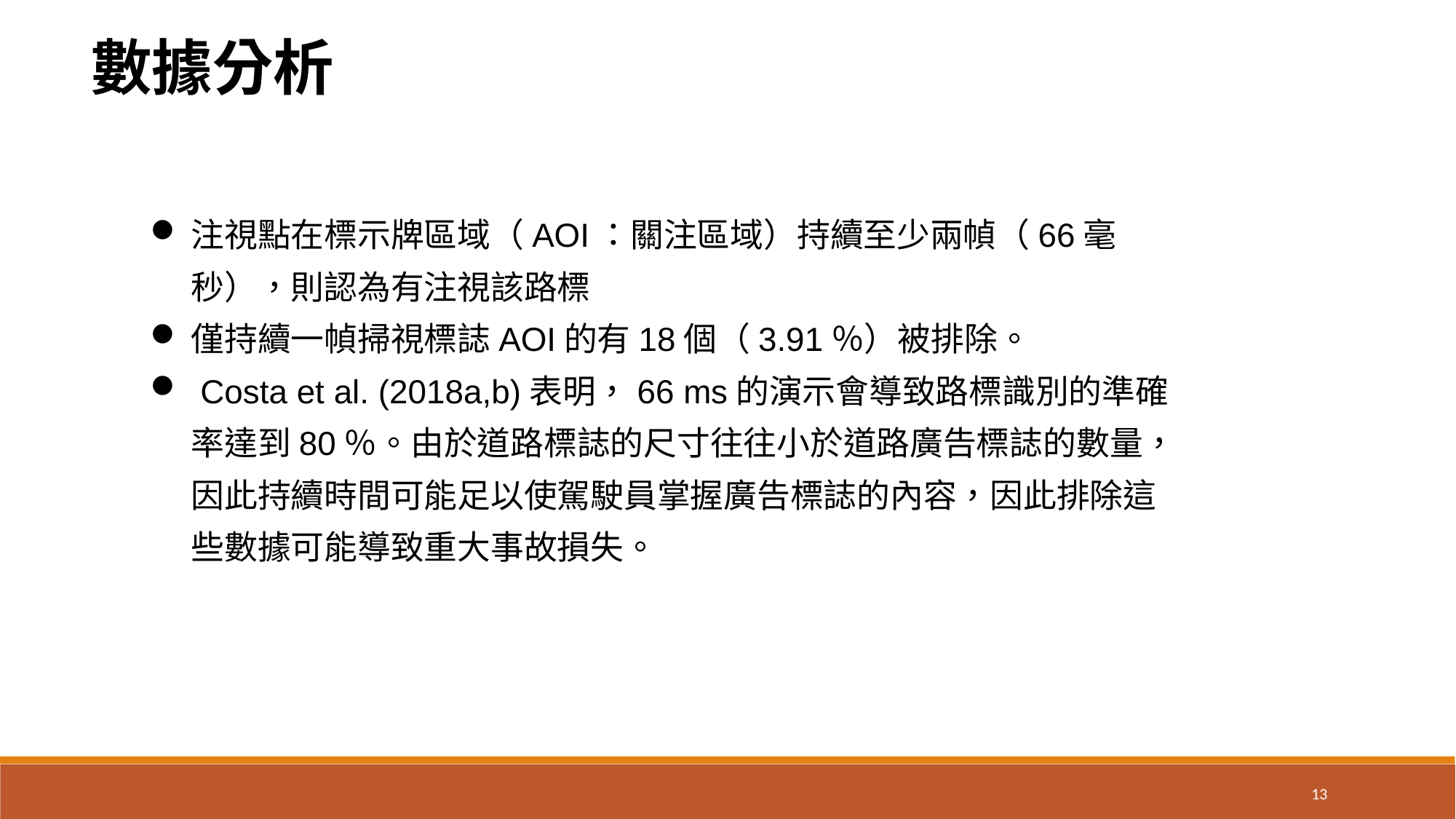

數據分析
注視點在標示牌區域（AOI：關注區域）持續至少兩幀（66毫秒），則認為有注視該路標
僅持續一幀掃視標誌AOI的有18個（3.91％）被排除。
 Costa et al. (2018a,b)表明，66 ms的演示會導致路標識別的準確率達到80％。由於道路標誌的尺寸往往小於道路廣告標誌的數量，因此持續時間可能足以使駕駛員掌握廣告標誌的內容，因此排除這些數據可能導致重大事故損失。
13